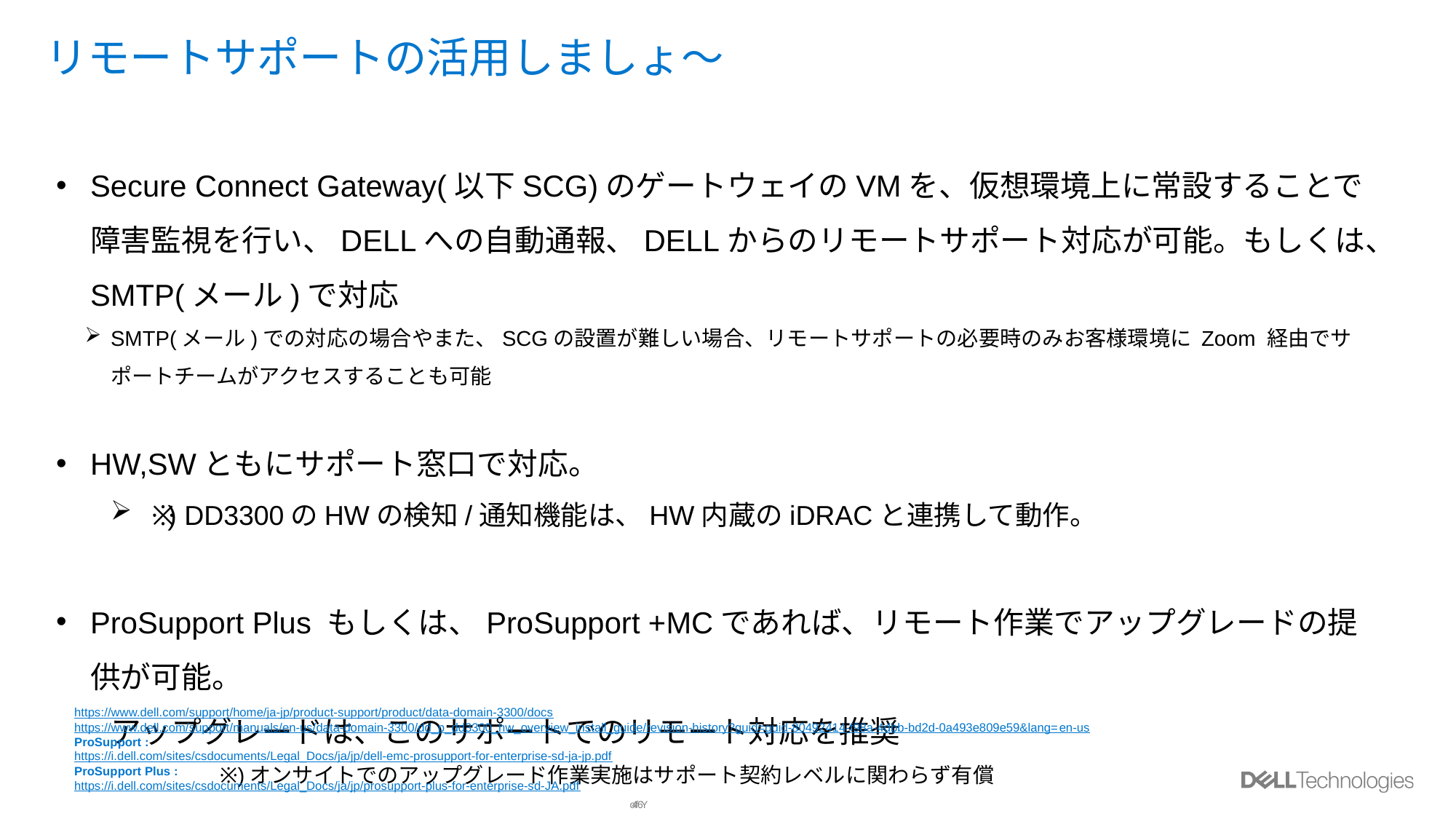

# リモートサポートの活用しましょ～
Secure Connect Gateway(以下SCG)のゲートウェイのVMを、仮想環境上に常設することで障害監視を行い、DELLへの自動通報、DELLからのリモートサポート対応が可能。もしくは、SMTP(メール)で対応
SMTP(メール)での対応の場合やまた、SCGの設置が難しい場合、リモートサポートの必要時のみお客様環境に Zoom 経由でサポートチームがアクセスすることも可能

HW,SWともにサポート窓口で対応。
※) DD3300のHWの検知/通知機能は、HW内蔵のiDRACと連携して動作。

ProSupport Plus もしくは、ProSupport +MCであれば、リモート作業でアップグレードの提供が可能。
アップグレードは、このサポートでのリモート対応を推奨
※)オンサイトでのアップグレード作業実施はサポート契約レベルに関わらず有償
https://www.dell.com/support/home/ja-jp/product-support/product/data-domain-3300/docs
https://www.dell.com/support/manuals/en-us/data-domain-3300/dd_p_dd3300_hw_overview_install_guide/revision-history?guid=guid-80492414-f98a-4dbb-bd2d-0a493e809e59&lang=en-us
ProSupport :
https://i.dell.com/sites/csdocuments/Legal_Docs/ja/jp/dell-emc-prosupport-for-enterprise-sd-ja-jp.pdf
ProSupport Plus :
https://i.dell.com/sites/csdocuments/Legal_Docs/ja/jp/prosupport-plus-for-enterprise-sd-JA.pdf